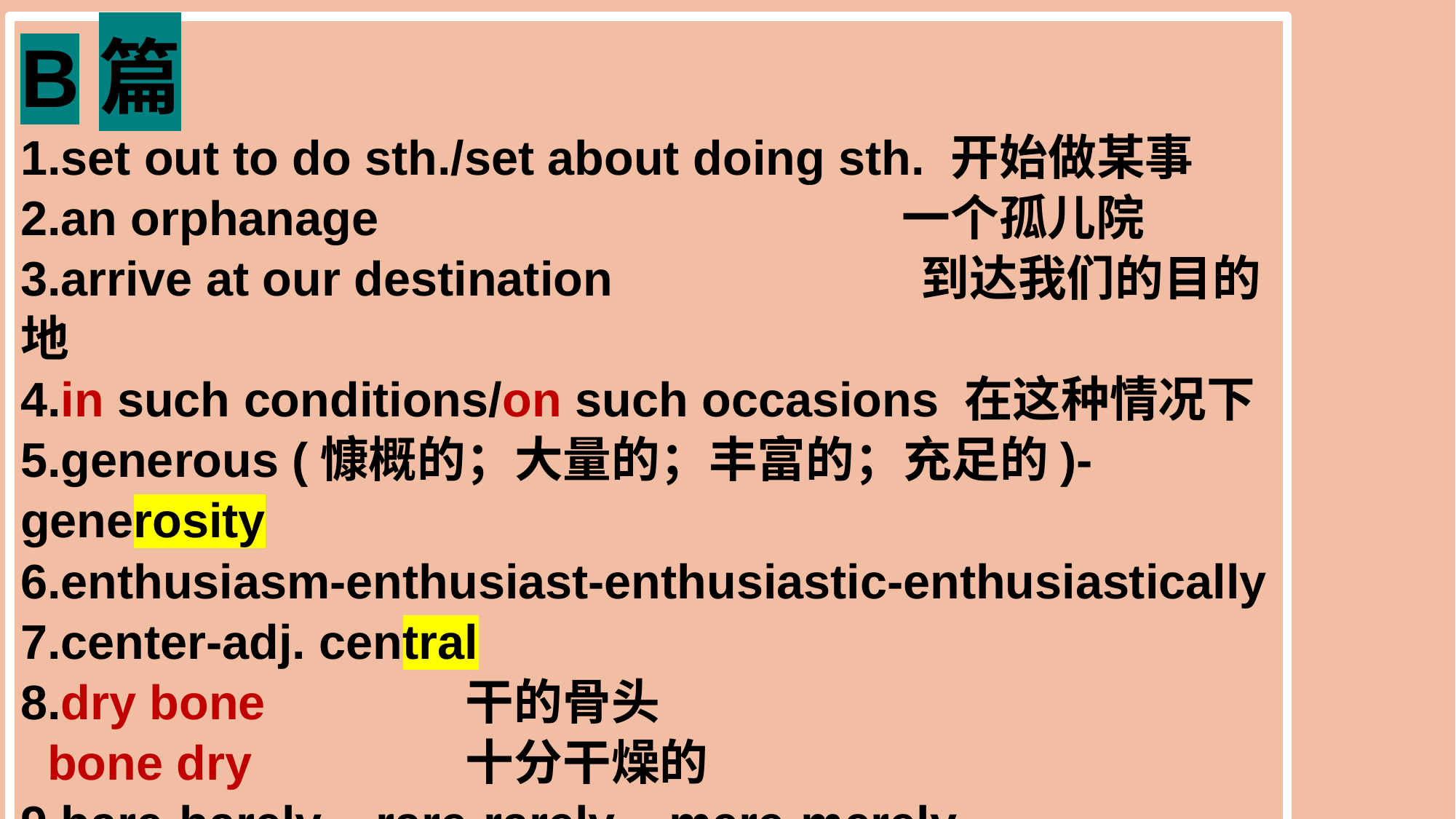

B篇
1.set out to do sth./set about doing sth. 开始做某事
2.an orphanage                                      一个孤儿院
3.arrive at our destination                      到达我们的目的地
4.in such conditions/on such occasions 在这种情况下
5.generous (慷概的；大量的；丰富的；充足的)-generosity
6.enthusiasm-enthusiast-enthusiastic-enthusiastically
7.center-adj. central
8.dry bone              干的骨头
  bone dry               十分干燥的
9.bare-barely    rare-rarely    mere-merely
  (查蓝皮字典, 记在笔记本上并牢记每个单词的意思)